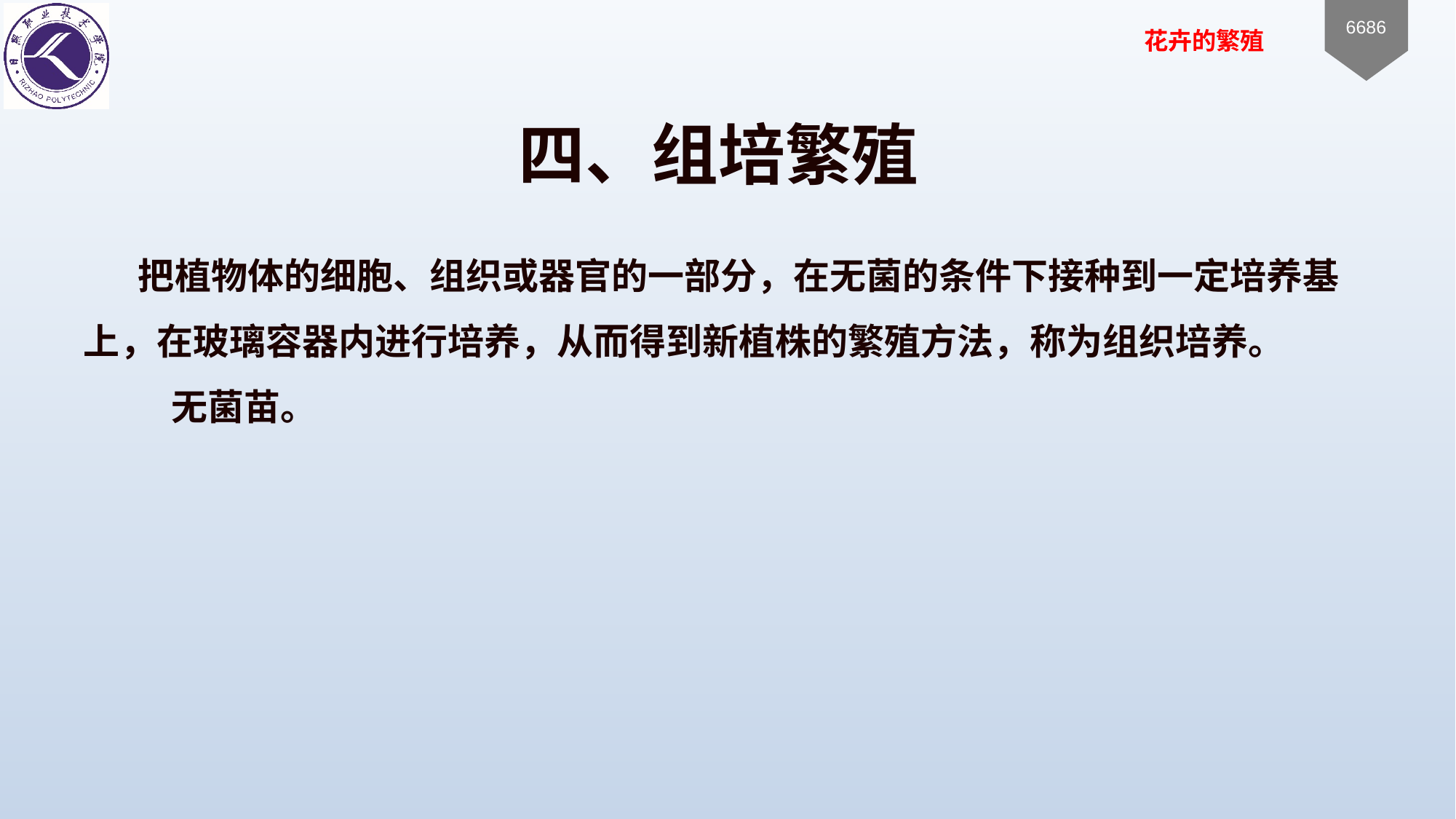

# 四、组培繁殖
把植物体的细胞、组织或器官的一部分，在无菌的条件下接种到一定培养基上，在玻璃容器内进行培养，从而得到新植株的繁殖方法，称为组织培养。
   无菌苗。